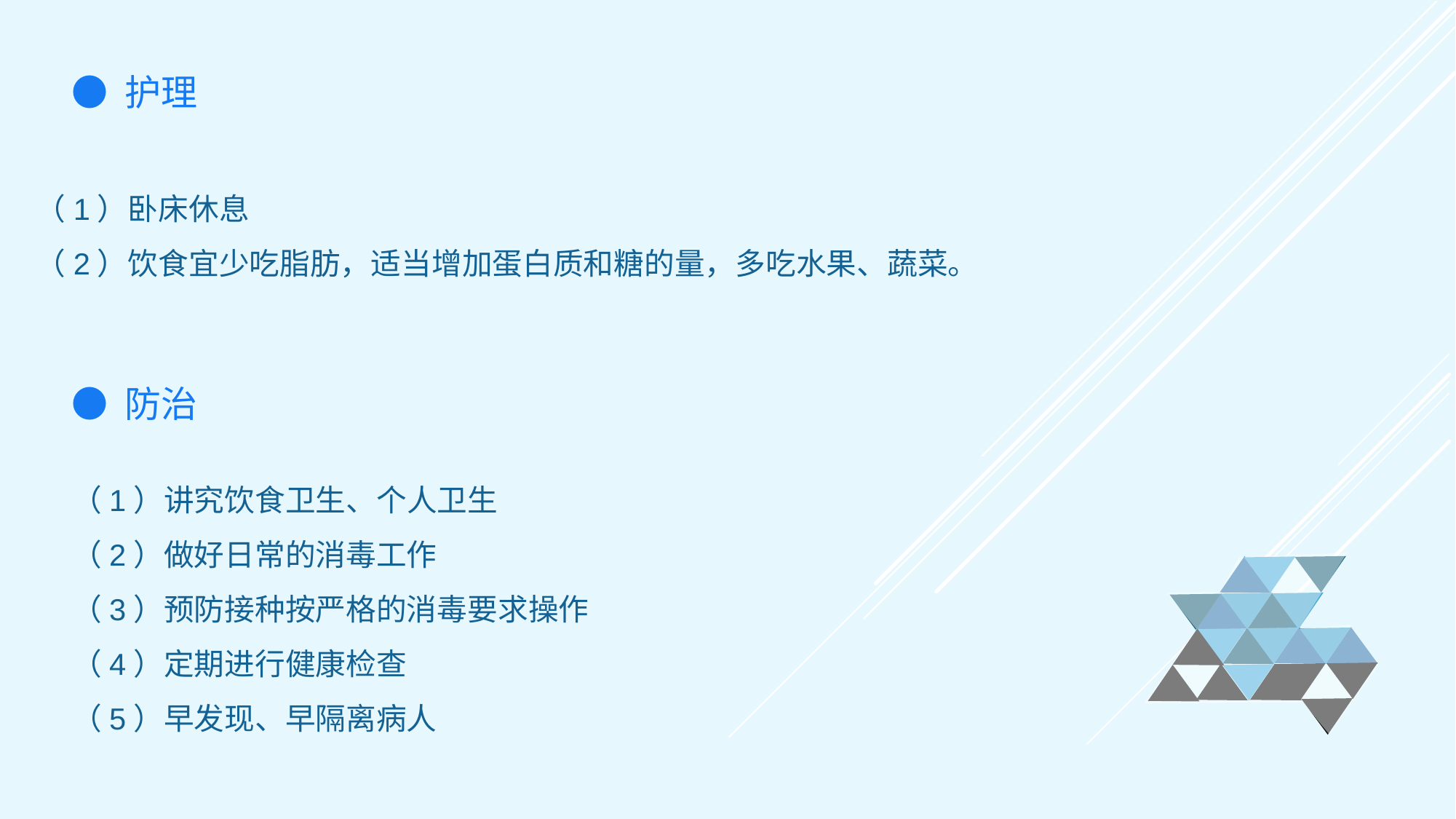

#
● 护理
（1）卧床休息
（2）饮食宜少吃脂肪，适当增加蛋白质和糖的量，多吃水果、蔬菜。

● 防治
（1）讲究饮食卫生、个人卫生
（2）做好日常的消毒工作
（3）预防接种按严格的消毒要求操作
（4）定期进行健康检查
（5）早发现、早隔离病人